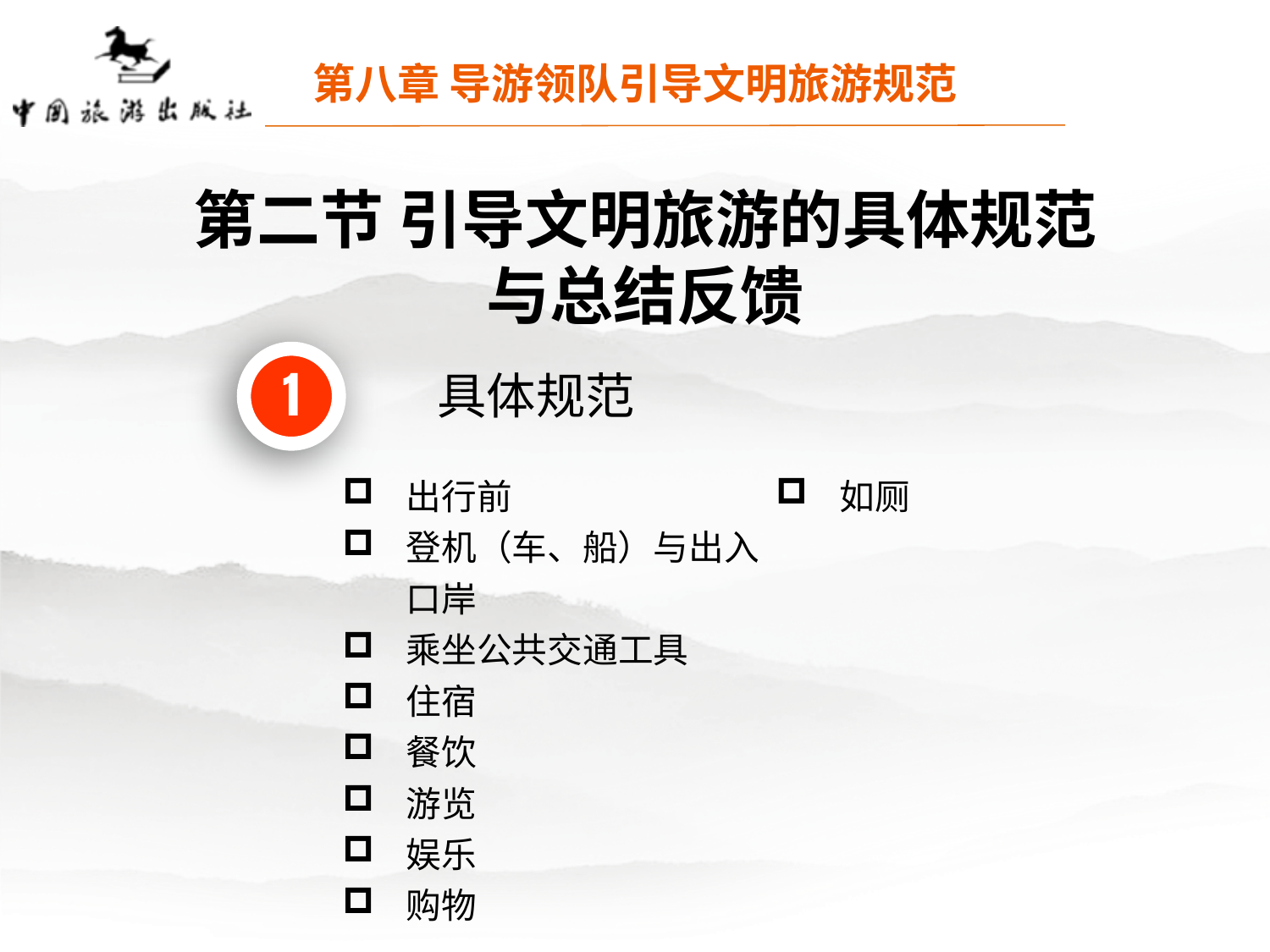

第八章 导游领队引导文明旅游规范
第二节 引导文明旅游的具体规范
与总结反馈
1
具体规范
出行前
登机（车、船）与出入口岸
乘坐公共交通工具
住宿
餐饮
游览
娱乐
购物
如厕